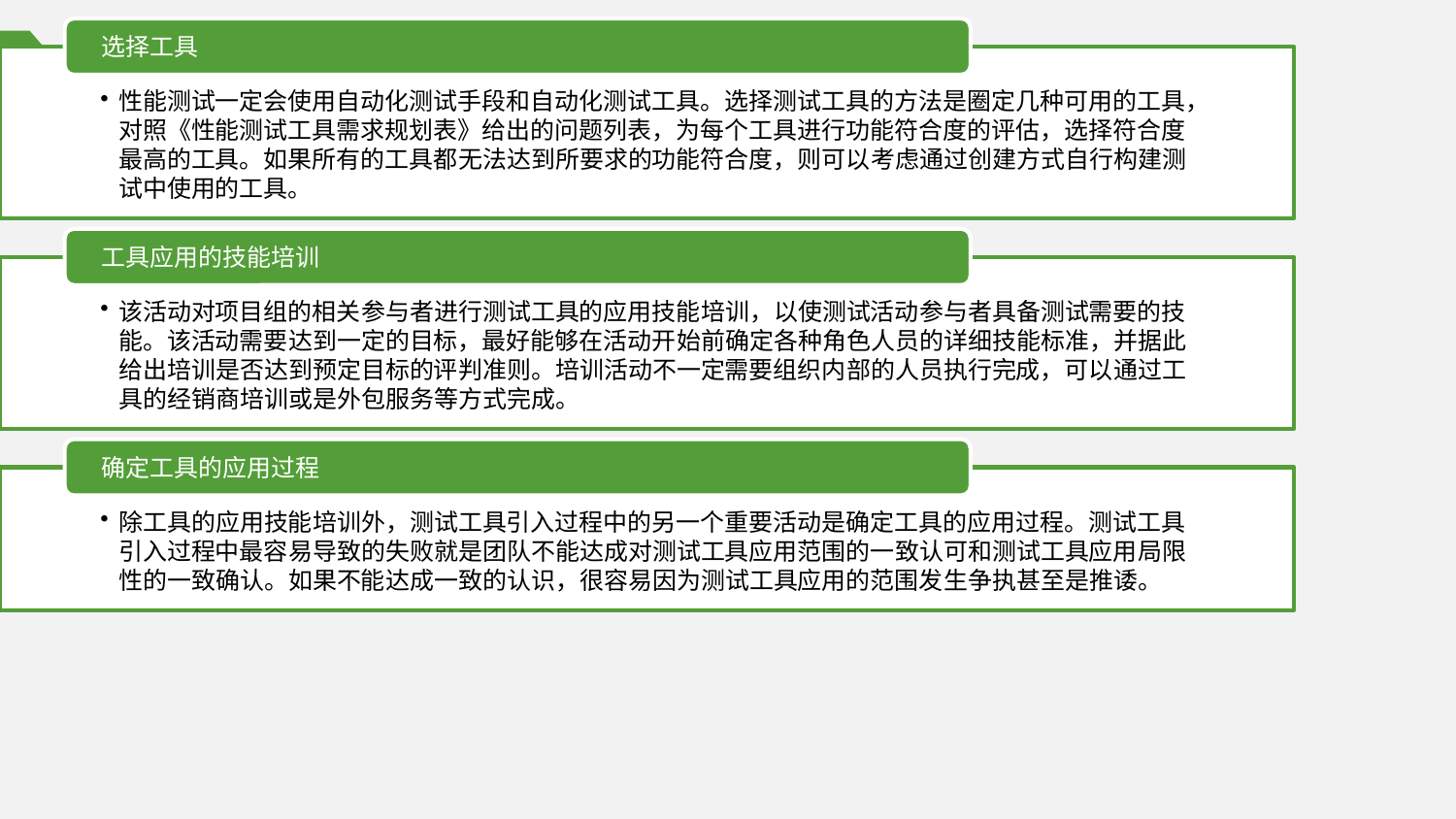

性能测试准备
测试工具的引入
性能测试一定会使用自动化测试手段和自动化测试工具。选择测试工具的方法是圈定几种可用的工具，对照《性能测试工具需求规划表》给出的问题列表，为每个工具进行功能符合度的评估，选择符合度最高的工具。如果所有的工具都无法达到所要求的功能符合度，则可以考虑通过创建方式自行构建测试中使用的工具。
选择工具
该活动对项目组的相关参与者进行测试工具的应用技能培训，以使测试活动参与者具备测试需要的技能。该活动需要达到一定的目标，最好能够在活动开始前确定各种角色人员的详细技能标准，并据此给出培训是否达到预定目标的评判准则。培训活动不一定需要组织内部的人员执行完成，可以通过工具的经销商培训或是外包服务等方式完成。
工具应用的技能培训
除工具的应用技能培训外，测试工具引入过程中的另一个重要活动是确定工具的应用过程。测试工具引入过程中最容易导致的失败就是团队不能达成对测试工具应用范围的一致认可和测试工具应用局限性的一致确认。如果不能达成一致的认识，很容易因为测试工具应用的范围发生争执甚至是推诿。
确定工具的应用过程